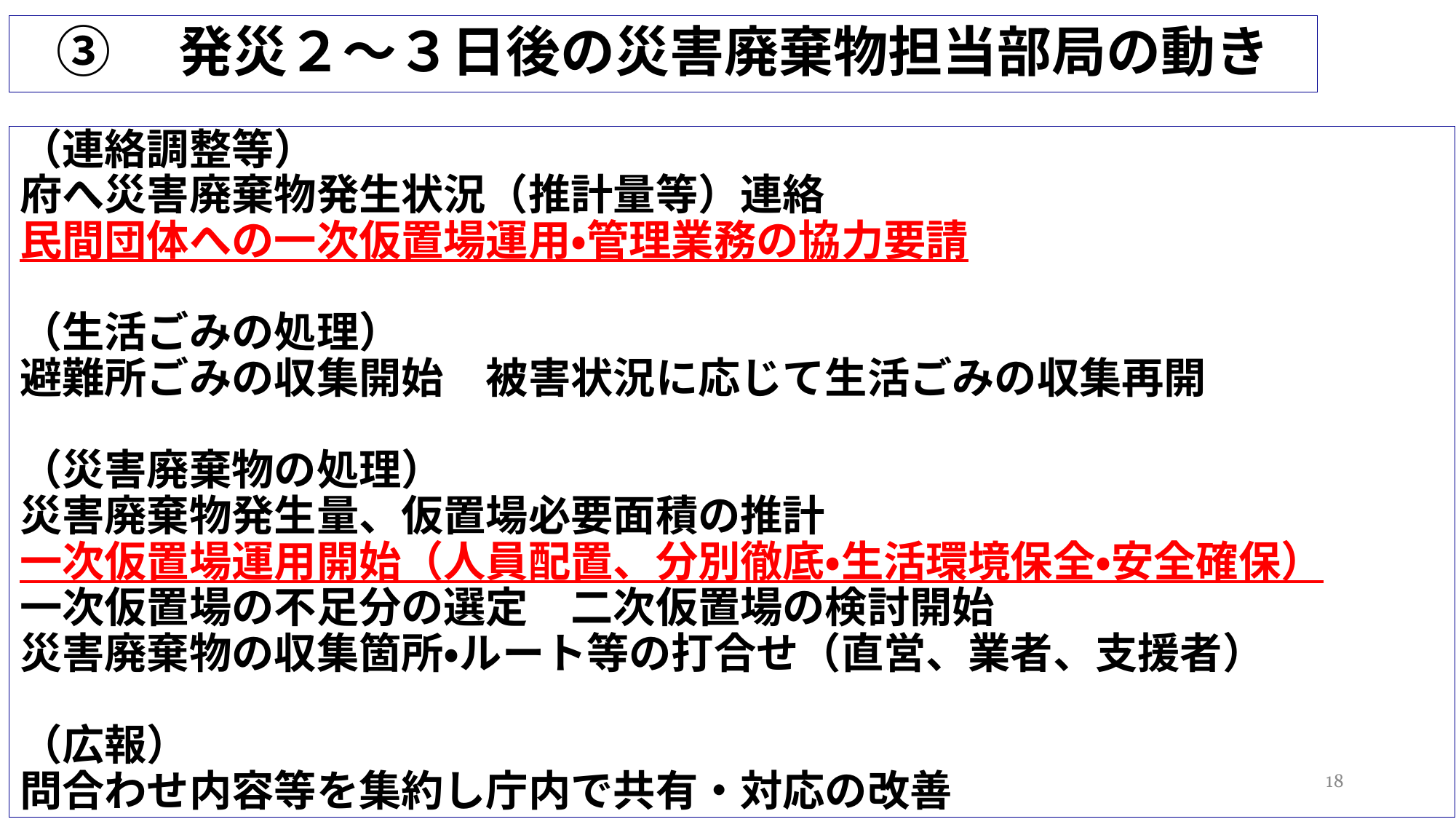

③　発災２～３日後の災害廃棄物担当部局の動き
（連絡調整等）
府へ災害廃棄物発生状況（推計量等）連絡
民間団体への一次仮置場運用・管理業務の協力要請

（生活ごみの処理）
避難所ごみの収集開始　被害状況に応じて生活ごみの収集再開

（災害廃棄物の処理）
災害廃棄物発生量、仮置場必要面積の推計
一次仮置場運用開始（人員配置、分別徹底・生活環境保全・安全確保）
一次仮置場の不足分の選定　二次仮置場の検討開始
災害廃棄物の収集箇所・ルート等の打合せ（直営、業者、支援者）

（広報）
問合わせ内容等を集約し庁内で共有・対応の改善
18